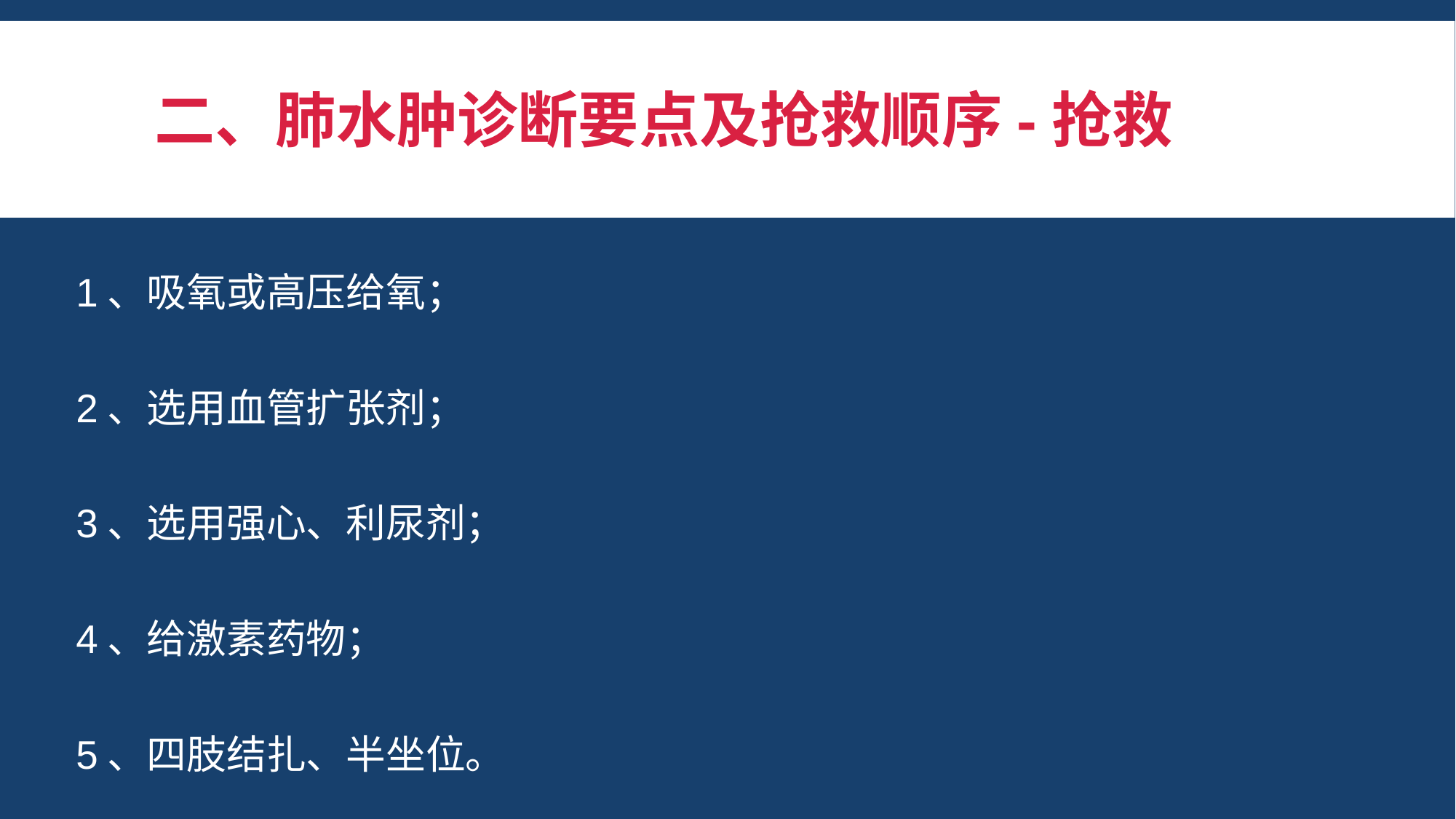

# 二、肺水肿诊断要点及抢救顺序-抢救
1、吸氧或高压给氧；
2、选用血管扩张剂；
3、选用强心、利尿剂；
4、给激素药物；
5、四肢结扎、半坐位。